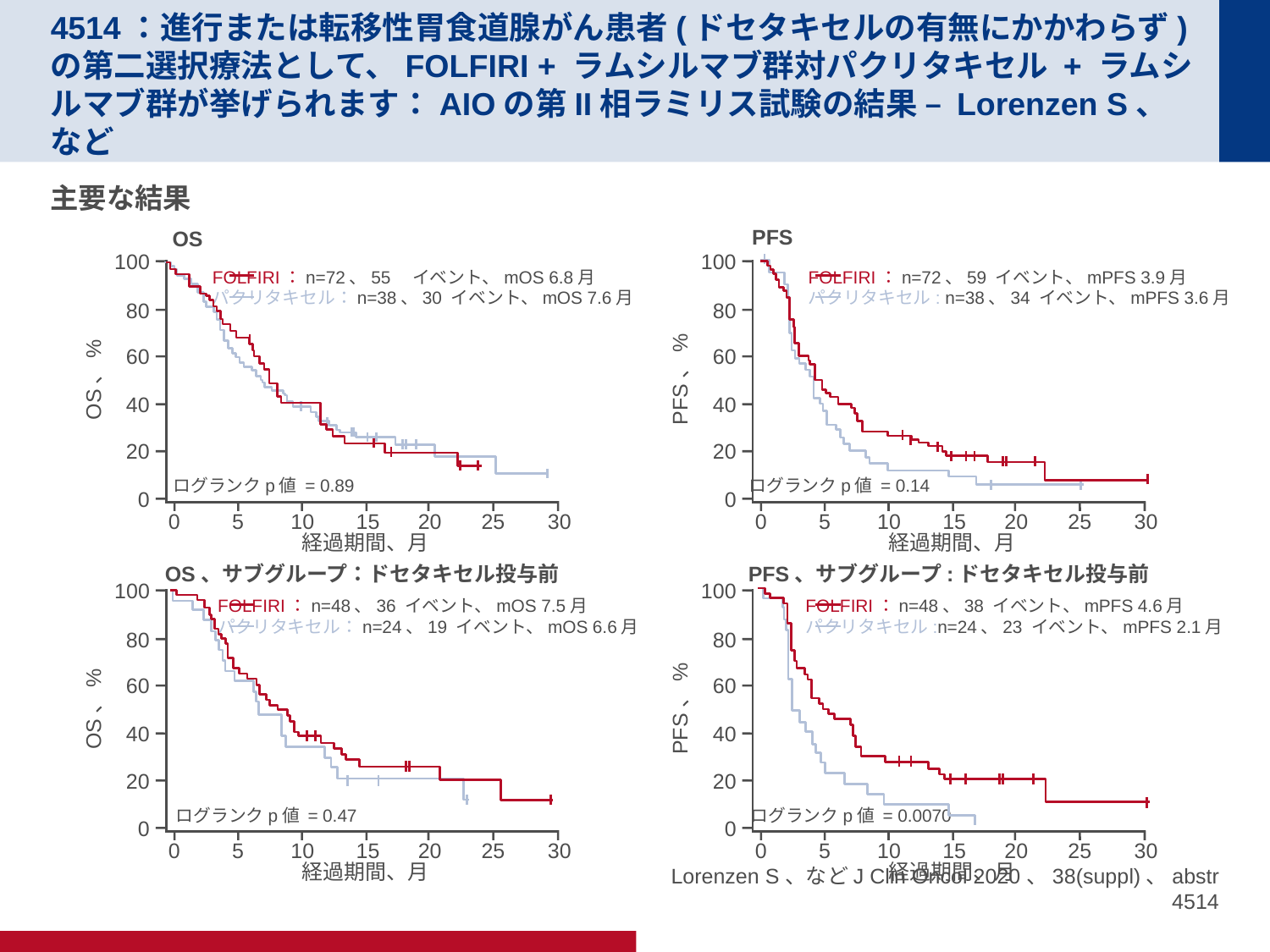

# 4514：進行または転移性胃食道腺がん患者(ドセタキセルの有無にかかわらず)の第二選択療法として、FOLFIRI + ラムシルマブ群対パクリタキセル + ラムシルマブ群が挙げられます：AIOの第II相ラミリス試験の結果 – Lorenzen S、など
主要な結果
PFS
100
FOLFIRI：n=72、59 イベント、mPFS 3.9月
パクリタキセル: n=38、34 イベント、mPFS 3.6月

80

60

PFS、%
40

20

ログランクp値 = 0.14
0

0
5
10
15
20
25
30
経過期間、月
OS
100
FOLFIRI：n=72、55　イベント、mOS 6.8月
パクリタキセル：n=38、30 イベント、mOS 7.6月

80

60

OS、%
40

20

ログランクp値 = 0.89
0

0
5
10
15
20
25
30
経過期間、月

OS、サブグループ：ドセタキセル投与前
100
FOLFIRI：n=48、36 イベント、mOS 7.5月
パクリタキセル：n=24、19 イベント、mOS 6.6月

80

60

OS、%
40

20

ログランクp値 = 0.47
0

0
5
10
15
20
25
30
経過期間、月
PFS、サブグループ:ドセタキセル投与前
100
FOLFIRI：n=48、38 イベント、mPFS 4.6月
パクリタキセル:n=24、23 イベント、mPFS 2.1月

80

60

PFS、%
40

20

ログランクp値 = 0.0070
0

0
5
10
15
20
25
30
経過期間、月

Lorenzen S、などJ Clin Oncol 2020、38(suppl)、abstr 4514